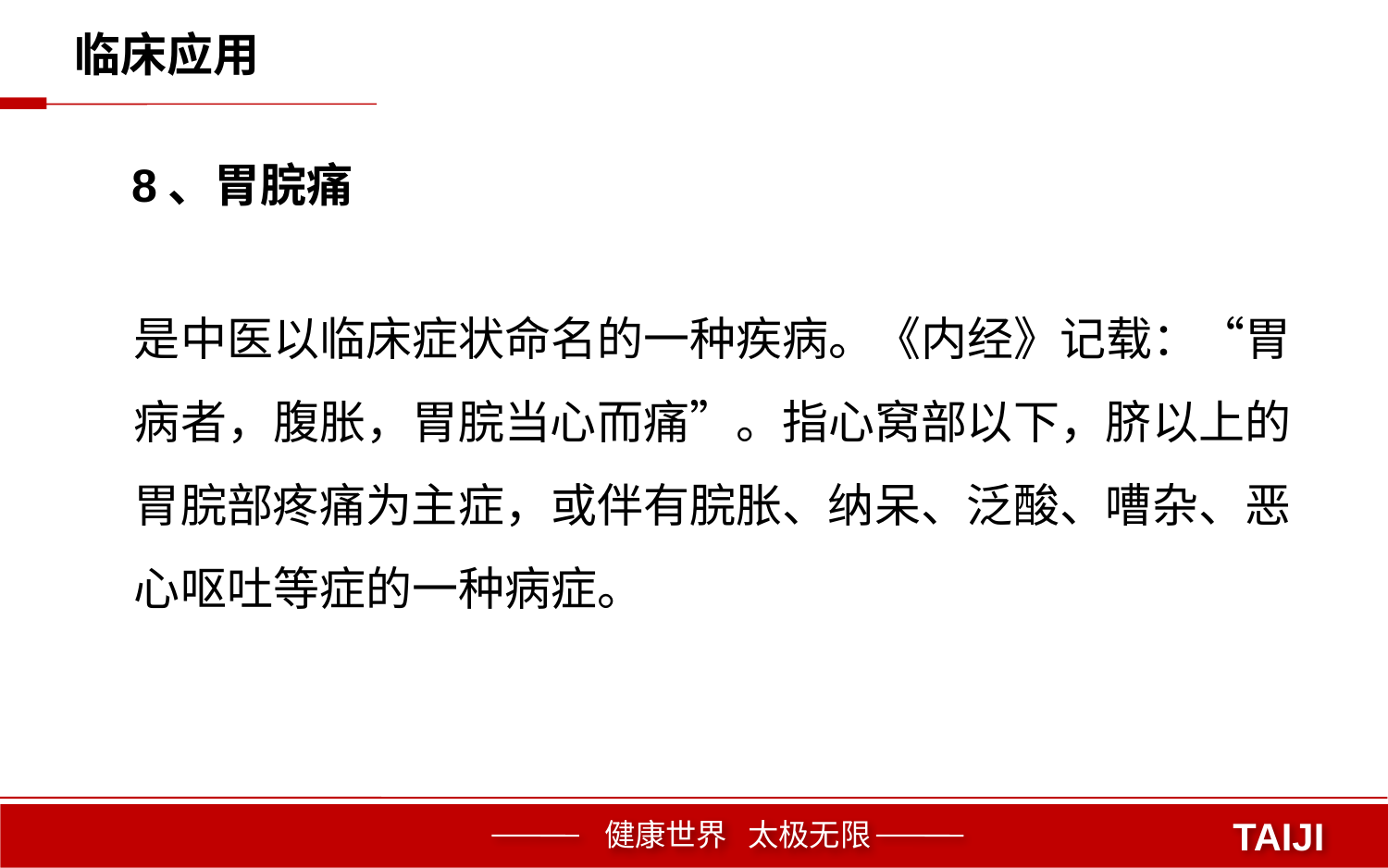

临床应用
8、胃脘痛
是中医以临床症状命名的一种疾病。《内经》记载：“胃病者，腹胀，胃脘当心而痛”。指心窝部以下，脐以上的胃脘部疼痛为主症，或伴有脘胀、纳呆、泛酸、嘈杂、恶心呕吐等症的一种病症。